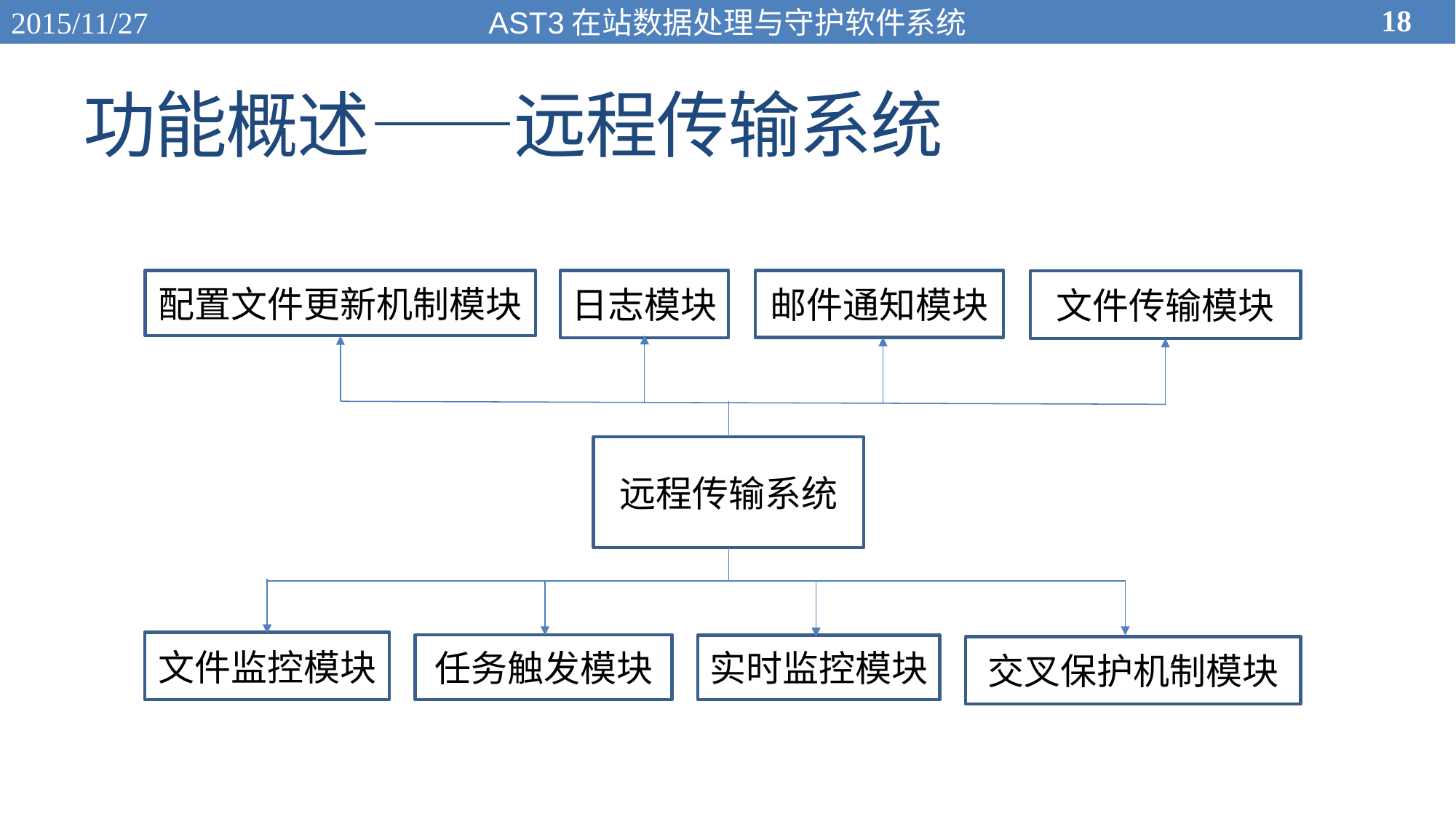

18
2015/11/27
AST3在站数据处理与守护软件系统
# 功能概述——远程传输系统
配置文件更新机制模块
日志模块
邮件通知模块
文件传输模块
远程传输系统
文件监控模块
任务触发模块
实时监控模块
交叉保护机制模块